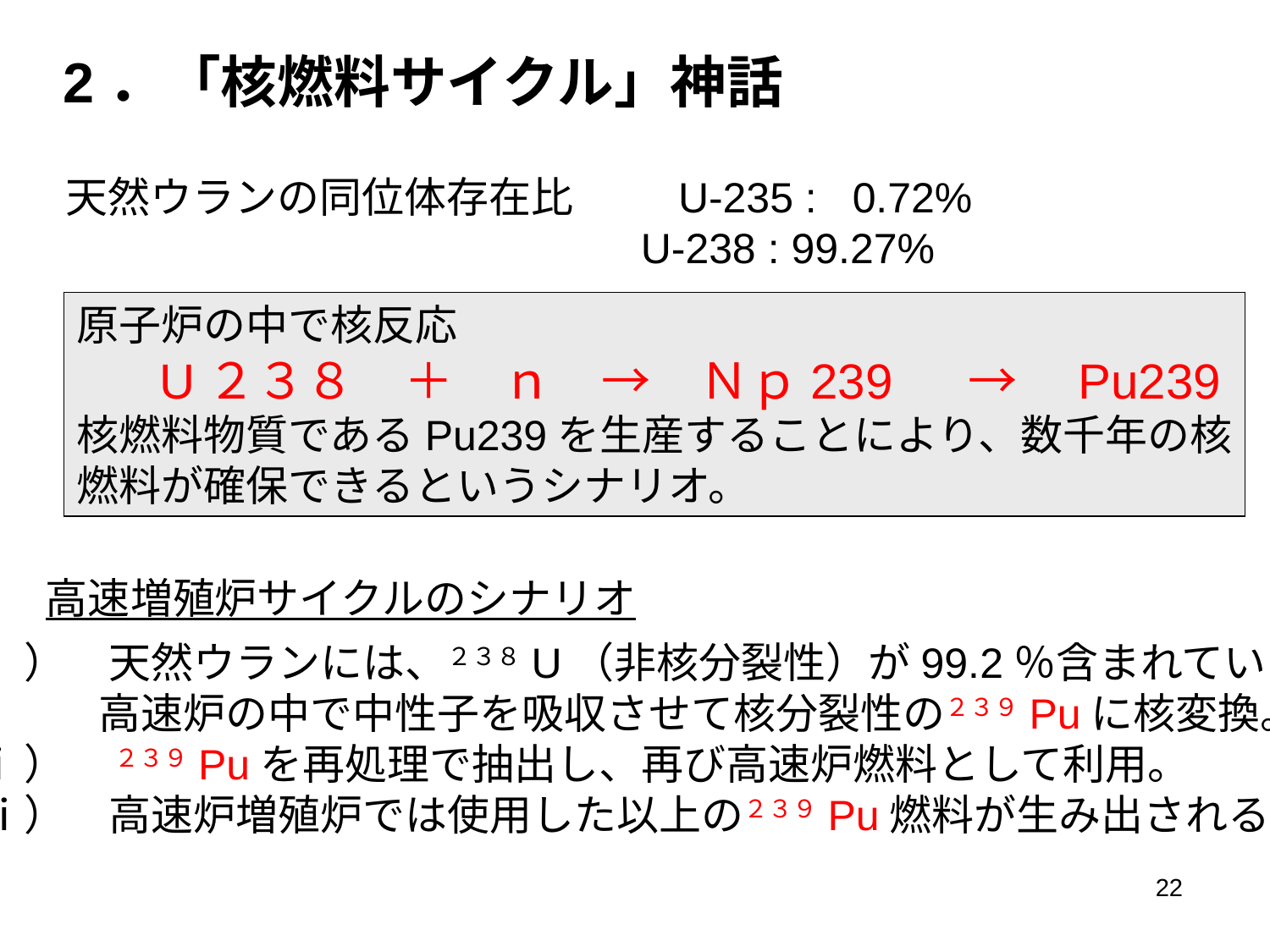

2．「核燃料サイクル」神話
天然ウランの同位体存在比　 　U-235 :   0.72%
                                   　　　　　 U-238 : 99.27%
原子炉の中で核反応
       U２３８　＋　ｎ　→　Ｎｐ239 　→　Pu239
核燃料物質であるPu239を生産することにより、数千年の核燃料が確保できるというシナリオ。
高速増殖炉サイクルのシナリオ
ⅰ）　天然ウランには、２３８U（非核分裂性）が99.2％含まれている。
　　　高速炉の中で中性子を吸収させて核分裂性の２３９Puに核変換。
ⅱ）　 ２３９Puを再処理で抽出し、再び高速炉燃料として利用。
ⅲ）　高速炉増殖炉では使用した以上の２３９Pu燃料が生み出される。
22